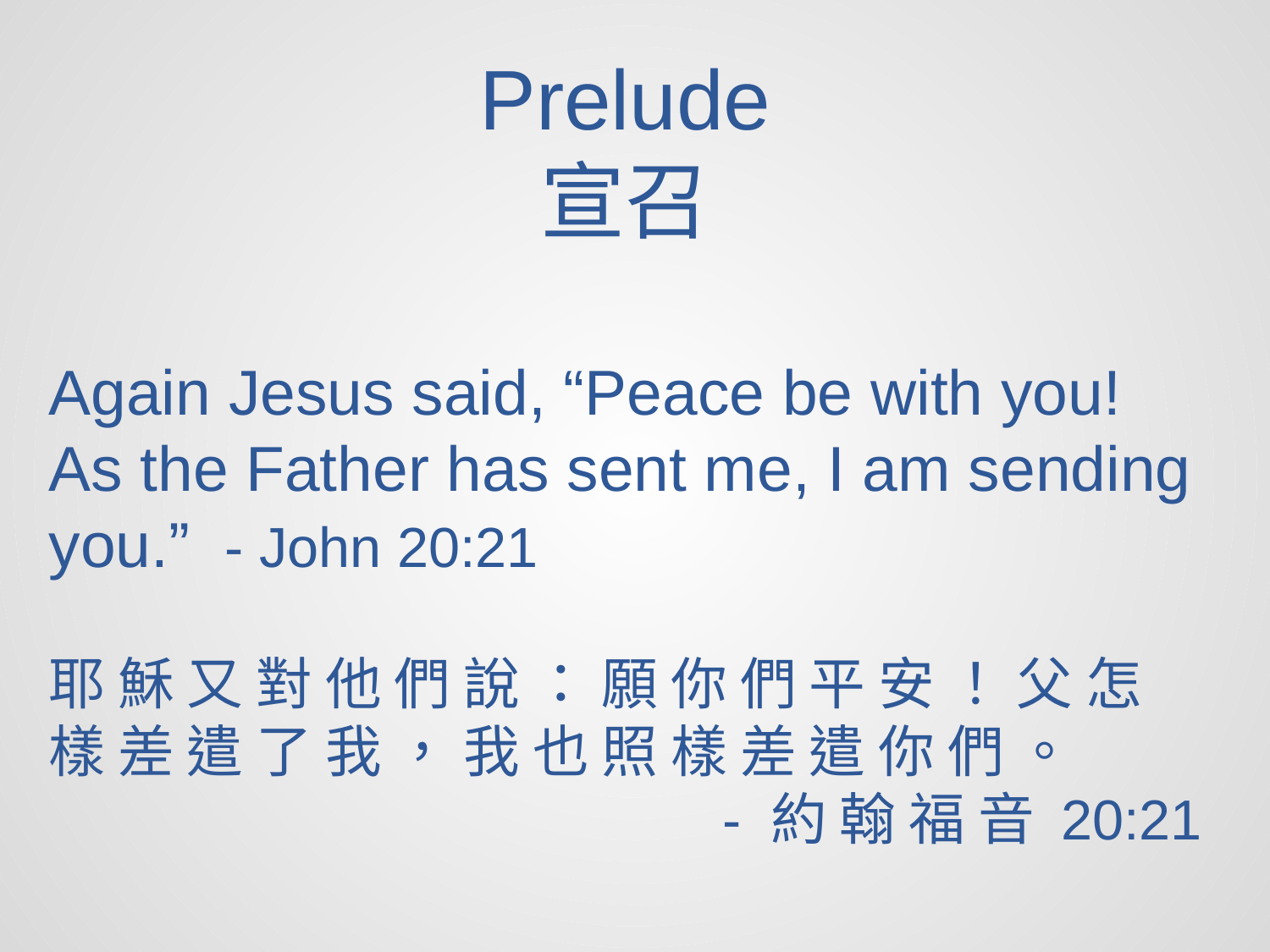

Prelude
宣召

Again Jesus said, “Peace be with you! As the Father has sent me, I am sending you.”  - John 20:21

耶 穌 又 對 他 們 說 ： 願 你 們 平 安 ！ 父 怎 樣 差 遣 了 我 ， 我 也 照 樣 差 遣 你 們 。
 - 約 翰 福 音 20:21